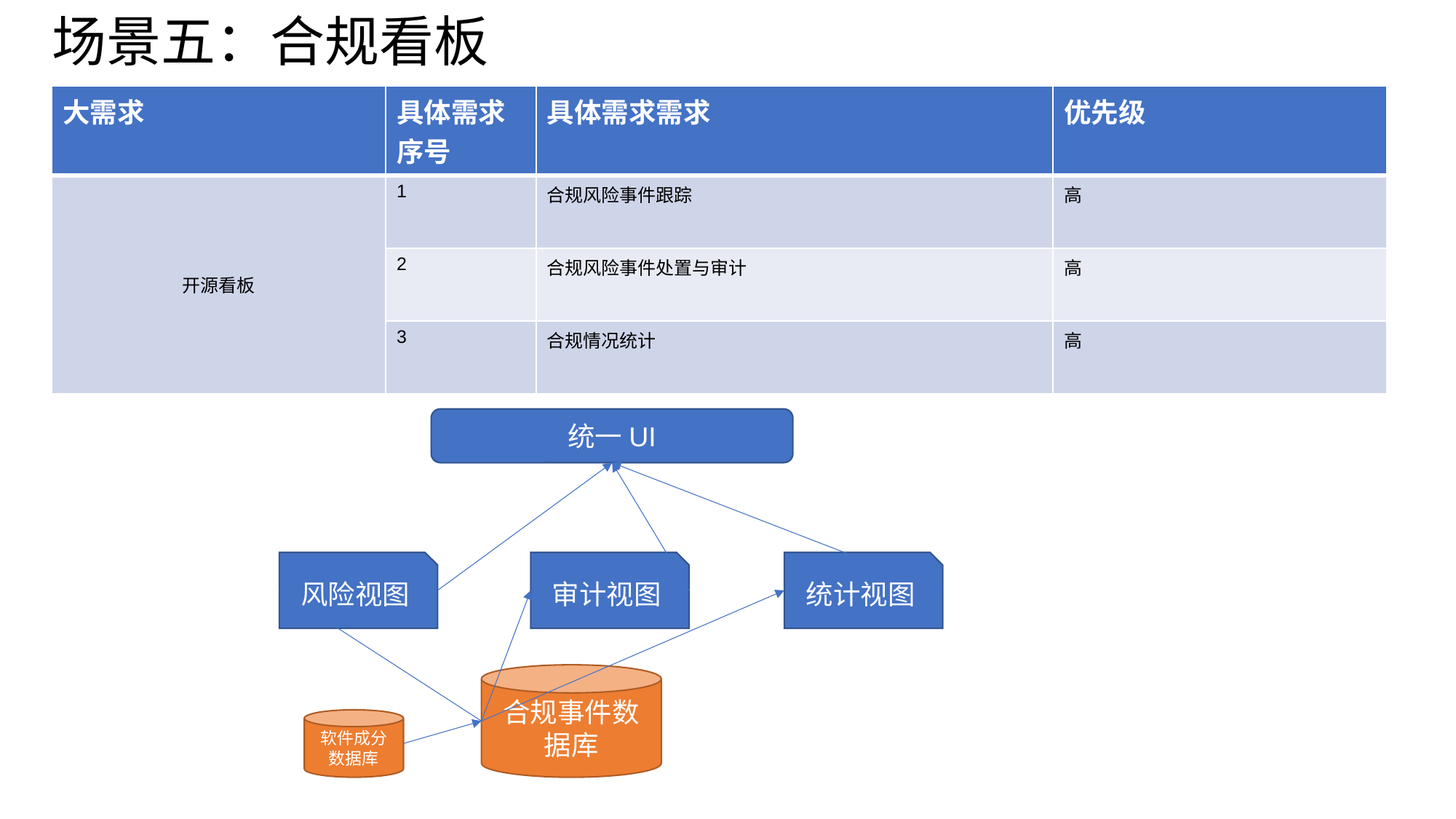

# 场景五：合规看板
| 大需求 | 具体需求序号 | 具体需求需求 | 优先级 |
| --- | --- | --- | --- |
| 开源看板 | 1 | 合规风险事件跟踪 | 高 |
|  | 2 | 合规风险事件处置与审计 | 高 |
|  | 3 | 合规情况统计 | 高 |
统一UI
统计视图
审计视图
风险视图
合规事件数据库
软件成分数据库